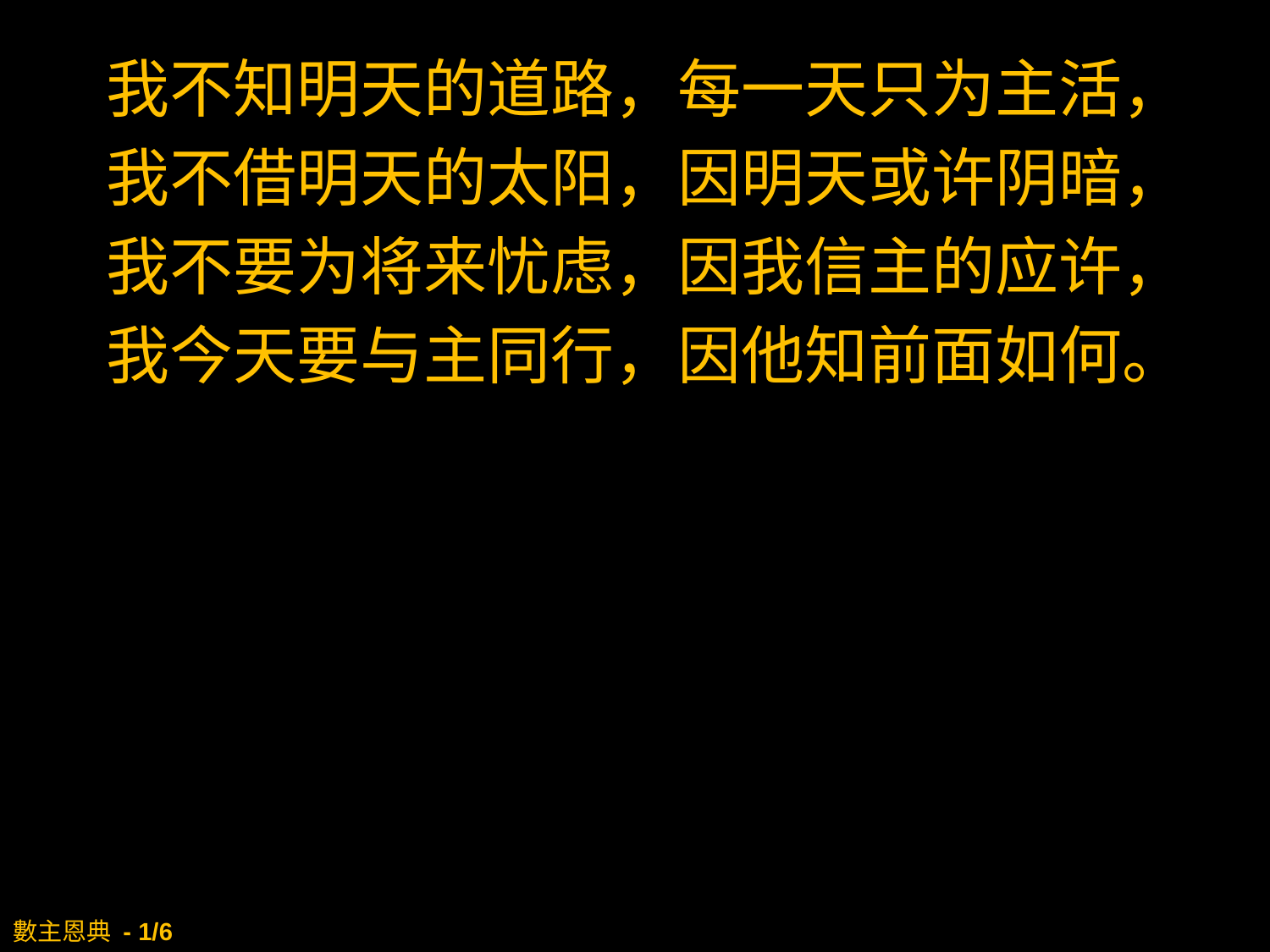

我不知明天的道路，每一天只为主活，
我不借明天的太阳，因明天或许阴暗，
我不要为将来忧虑，因我信主的应许，
我今天要与主同行，因他知前面如何。

# 數主恩典 - 1/6